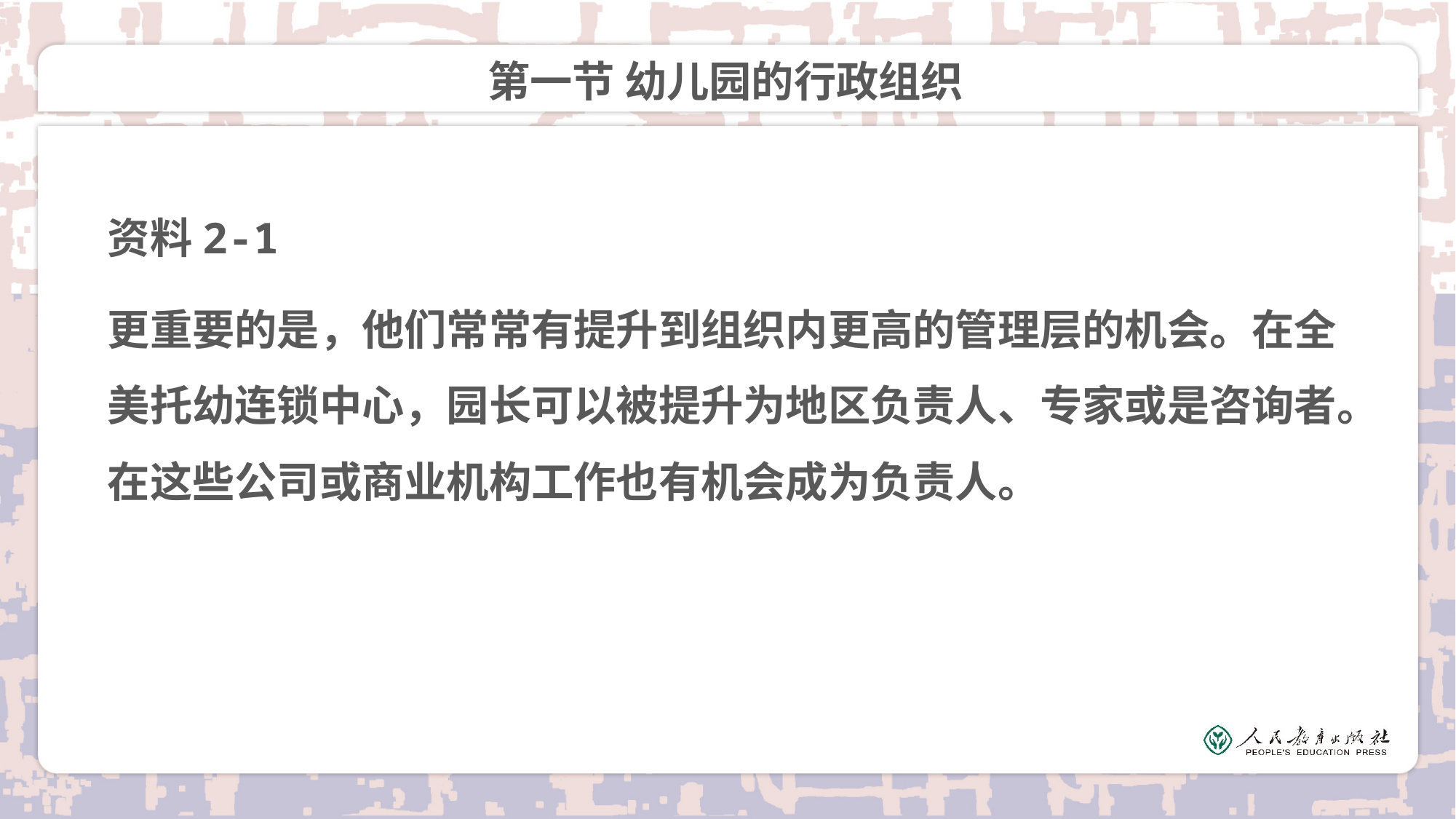

# 第一节 幼儿园的行政组织
资料2-1
更重要的是，他们常常有提升到组织内更高的管理层的机会。在全美托幼连锁中心，园长可以被提升为地区负责人、专家或是咨询者。在这些公司或商业机构工作也有机会成为负责人。